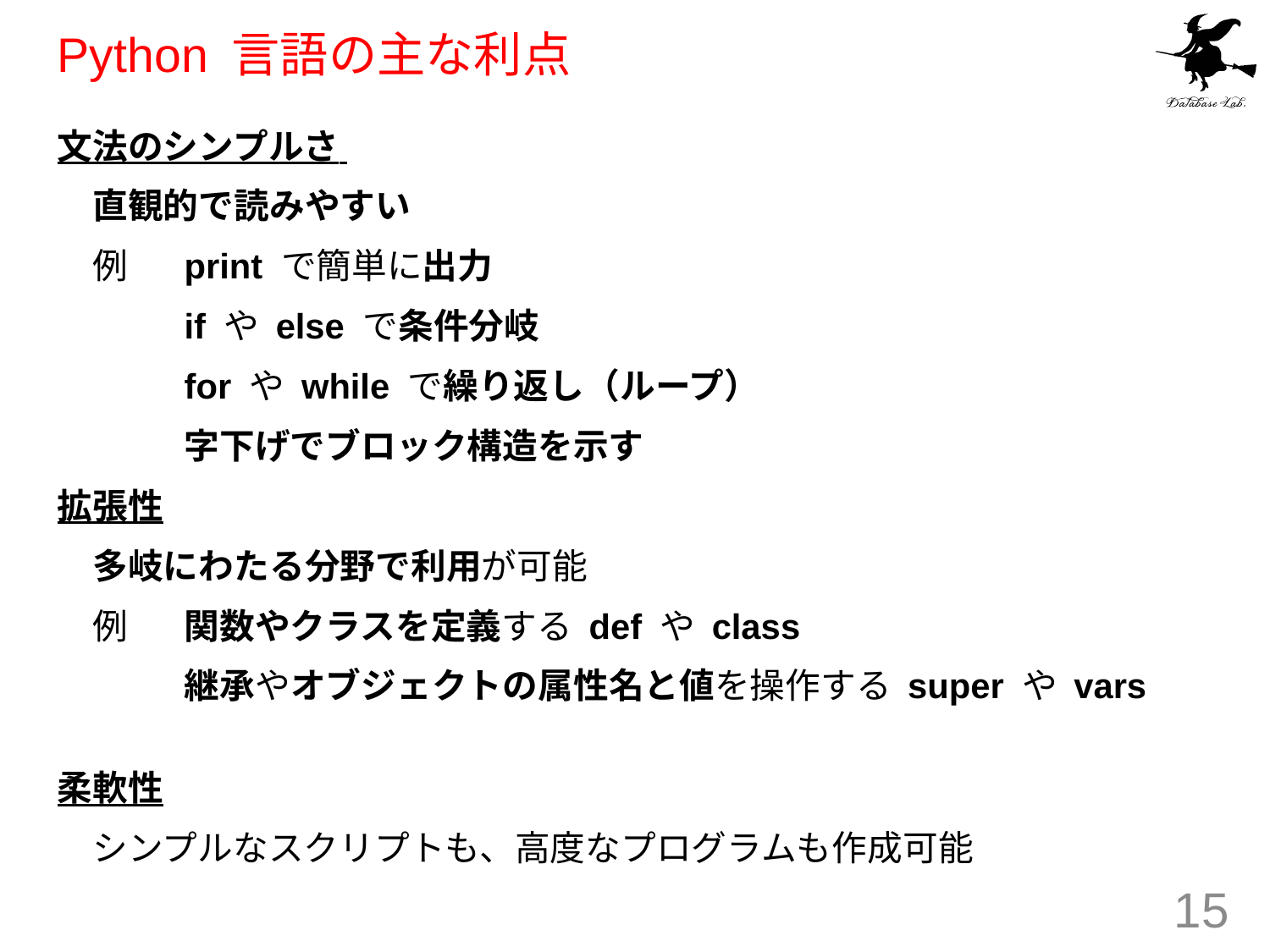

# Python 言語の主な利点
文法のシンプルさ
　直観的で読みやすい
　例	print で簡単に出力
	if や else で条件分岐
	for や while で繰り返し（ループ）
	字下げでブロック構造を示す
拡張性
　多岐にわたる分野で利用が可能
　例	関数やクラスを定義する def や class
	継承やオブジェクトの属性名と値を操作する super や vars
柔軟性
　シンプルなスクリプトも、高度なプログラムも作成可能
15